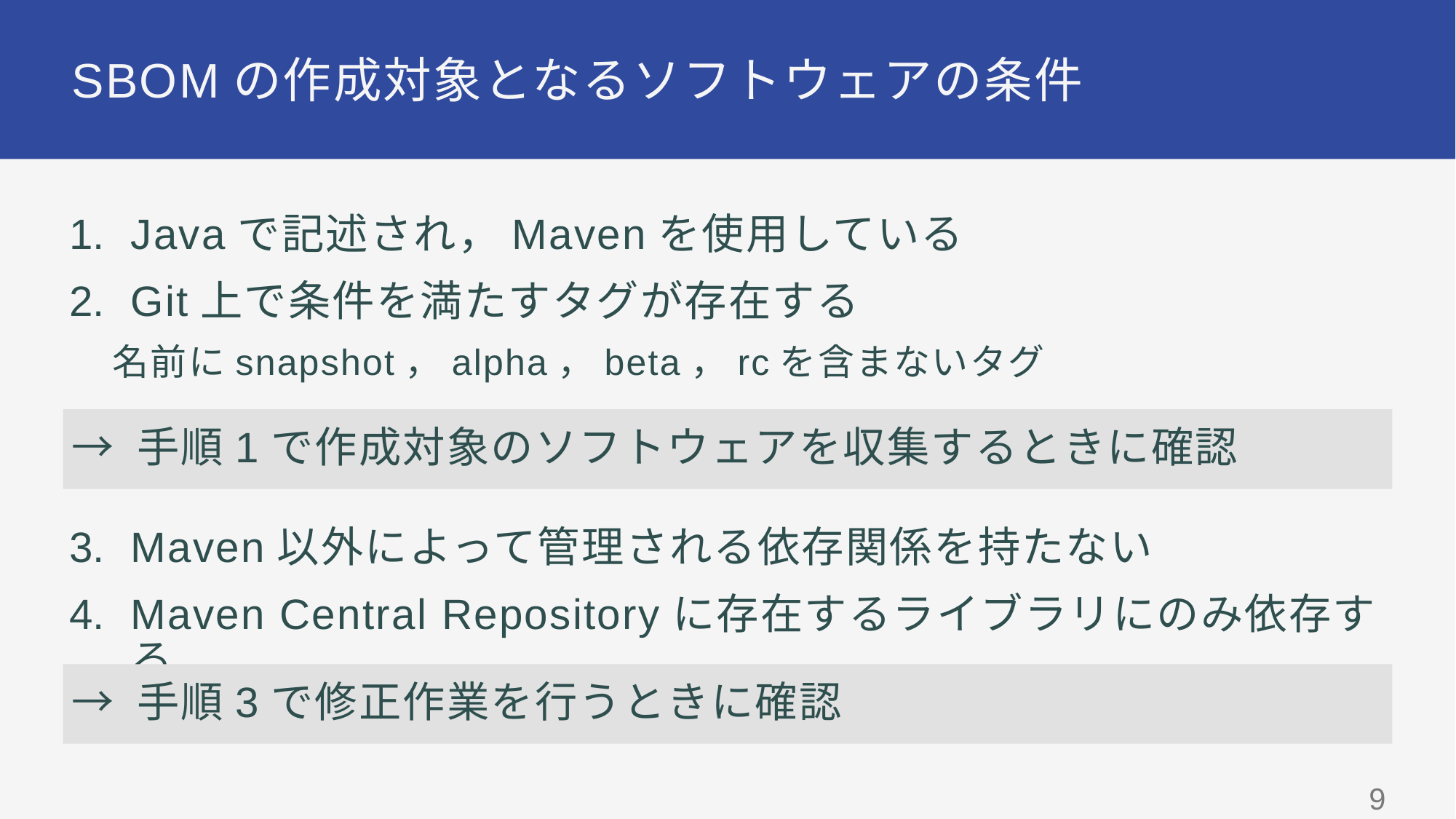

# SBOMの作成対象となるソフトウェアの条件
Javaで記述され，Mavenを使用している
Git上で条件を満たすタグが存在する
名前にsnapshot，alpha，beta，rcを含まないタグ

Maven以外によって管理される依存関係を持たない
Maven Central Repositoryに存在するライブラリにのみ依存する

→ 手順1で作成対象のソフトウェアを収集するときに確認
→ 手順3で修正作業を行うときに確認
9